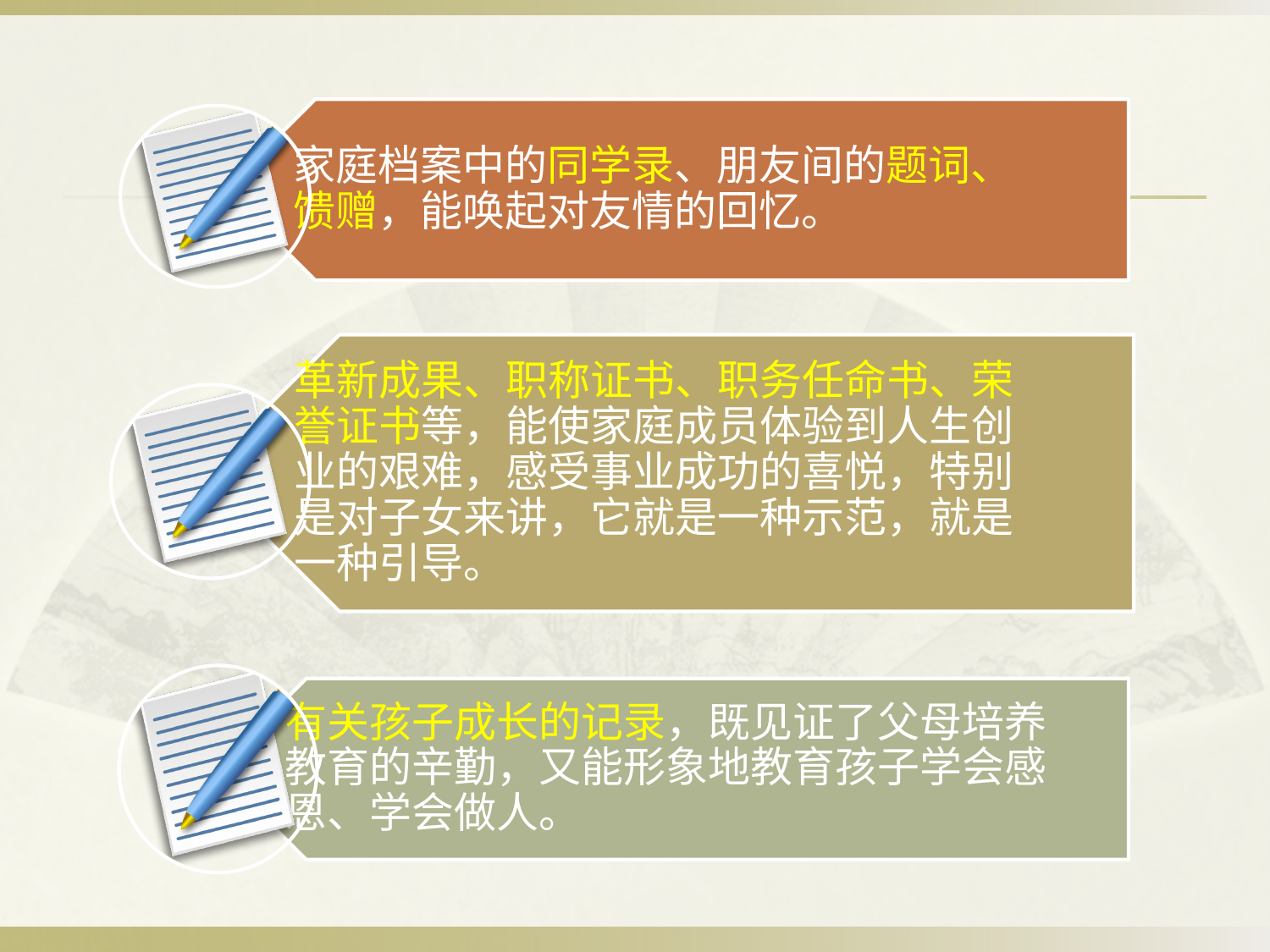

家庭档案中的同学录、朋友间的题词、馈赠，能唤起对友情的回忆。
革新成果、职称证书、职务任命书、荣誉证书等，能使家庭成员体验到人生创业的艰难，感受事业成功的喜悦，特别是对子女来讲，它就是一种示范，就是一种引导。
有关孩子成长的记录，既见证了父母培养教育的辛勤，又能形象地教育孩子学会感恩、学会做人。
47